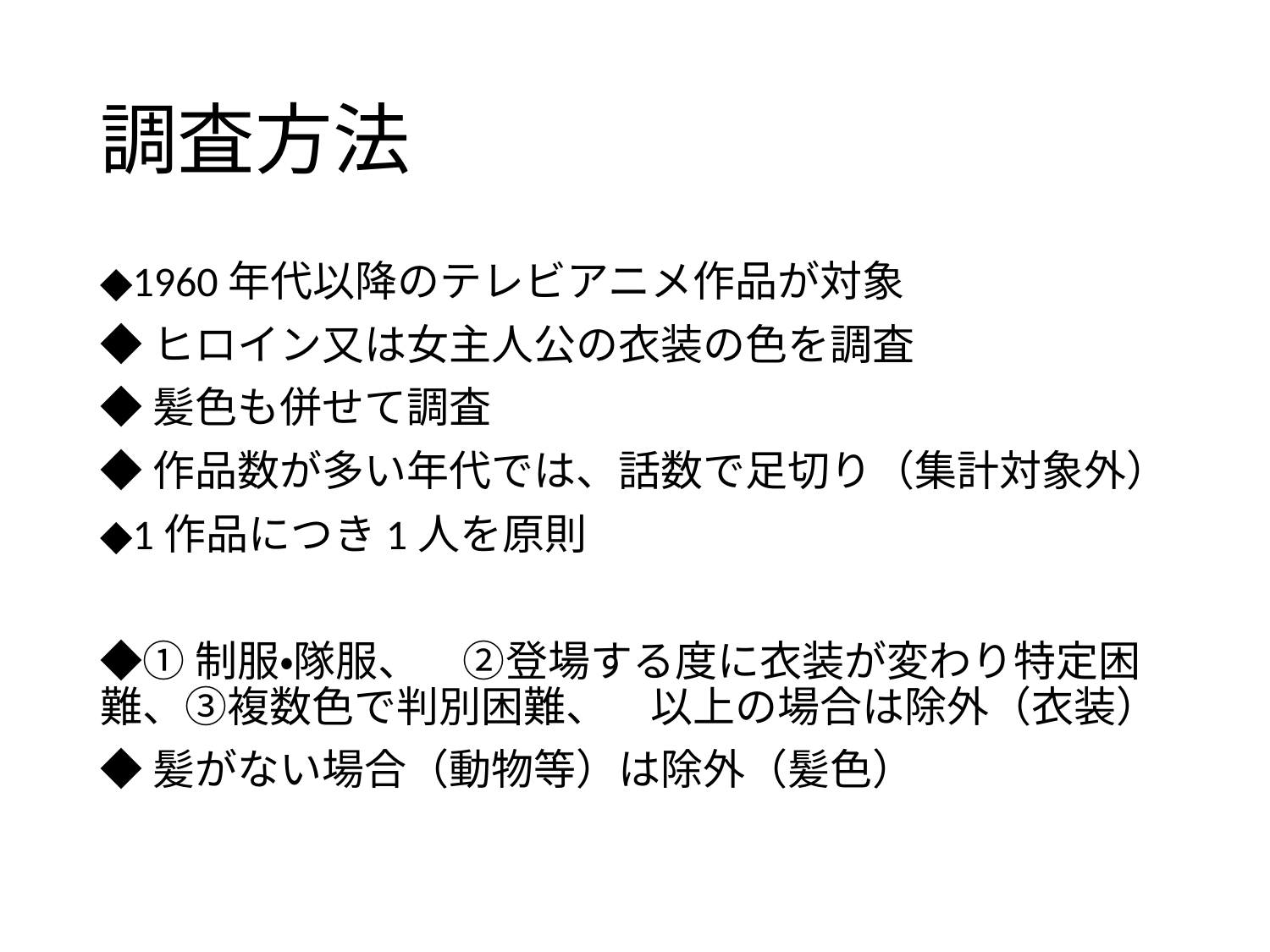

# 調査方法
◆1960年代以降のテレビアニメ作品が対象
◆ヒロイン又は女主人公の衣装の色を調査
◆髪色も併せて調査
◆作品数が多い年代では、話数で足切り（集計対象外）
◆1作品につき1人を原則

◆①制服・隊服、　②登場する度に衣装が変わり特定困難、③複数色で判別困難、　以上の場合は除外（衣装）
◆髪がない場合（動物等）は除外（髪色）